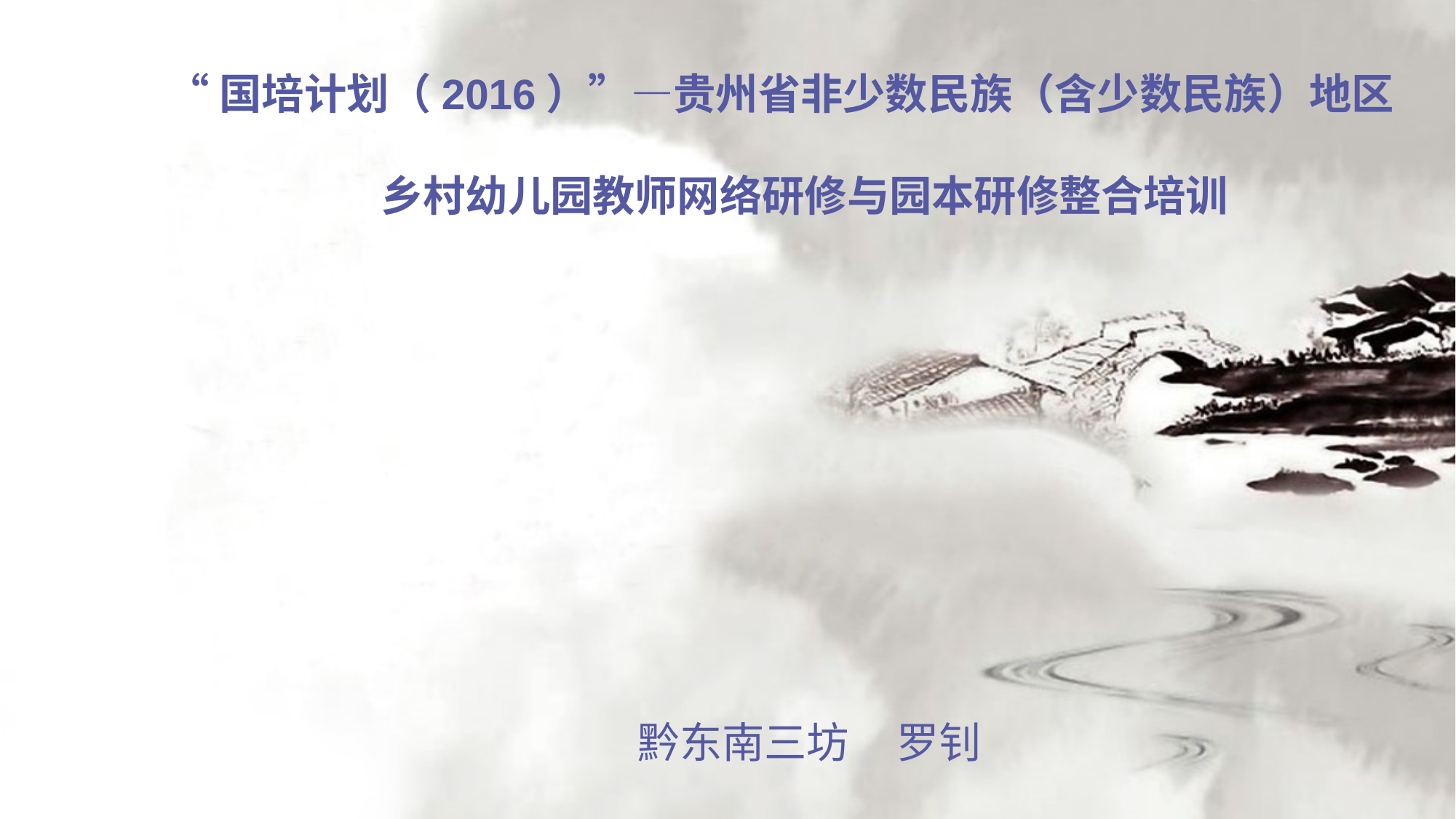

“国培计划（2016）”—贵州省非少数民族（含少数民族）地区
     乡村幼儿园教师网络研修与园本研修整合培训
黔东南三坊     罗钊